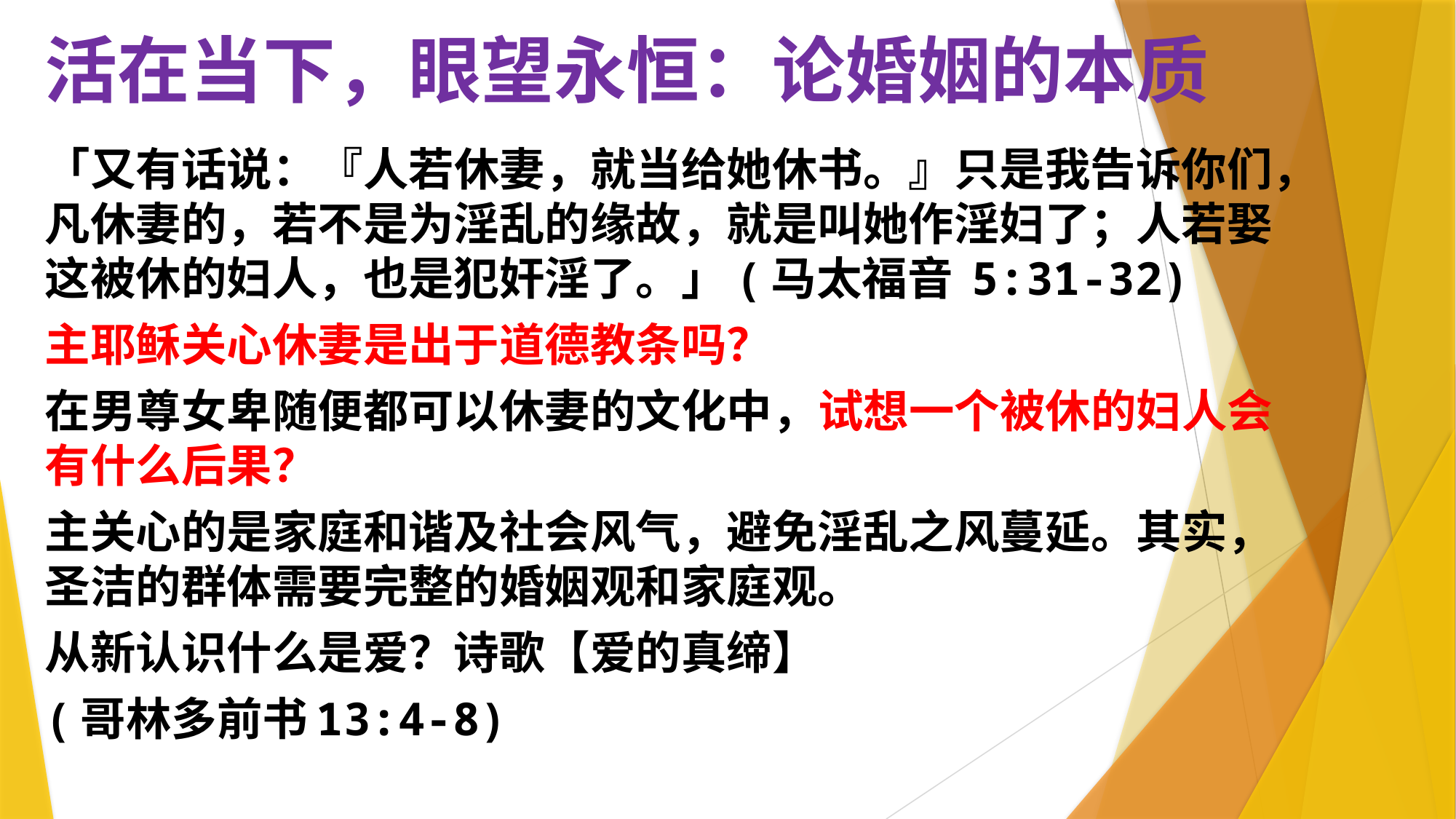

# 活在当下，眼望永恒：论婚姻的本质
「又有话说：『人若休妻，就当给她休书。』只是我告诉你们，凡休妻的，若不是为淫乱的缘故，就是叫她作淫妇了；人若娶这被休的妇人，也是犯奸淫了。」(马太福音 5:31-32)
主耶稣关心休妻是出于道德教条吗？
在男尊女卑随便都可以休妻的文化中，试想一个被休的妇人会有什么后果？
主关心的是家庭和谐及社会风气，避免淫乱之风蔓延。其实，圣洁的群体需要完整的婚姻观和家庭观。
从新认识什么是爱？诗歌【爱的真缔】
(哥林多前书13:4-8)